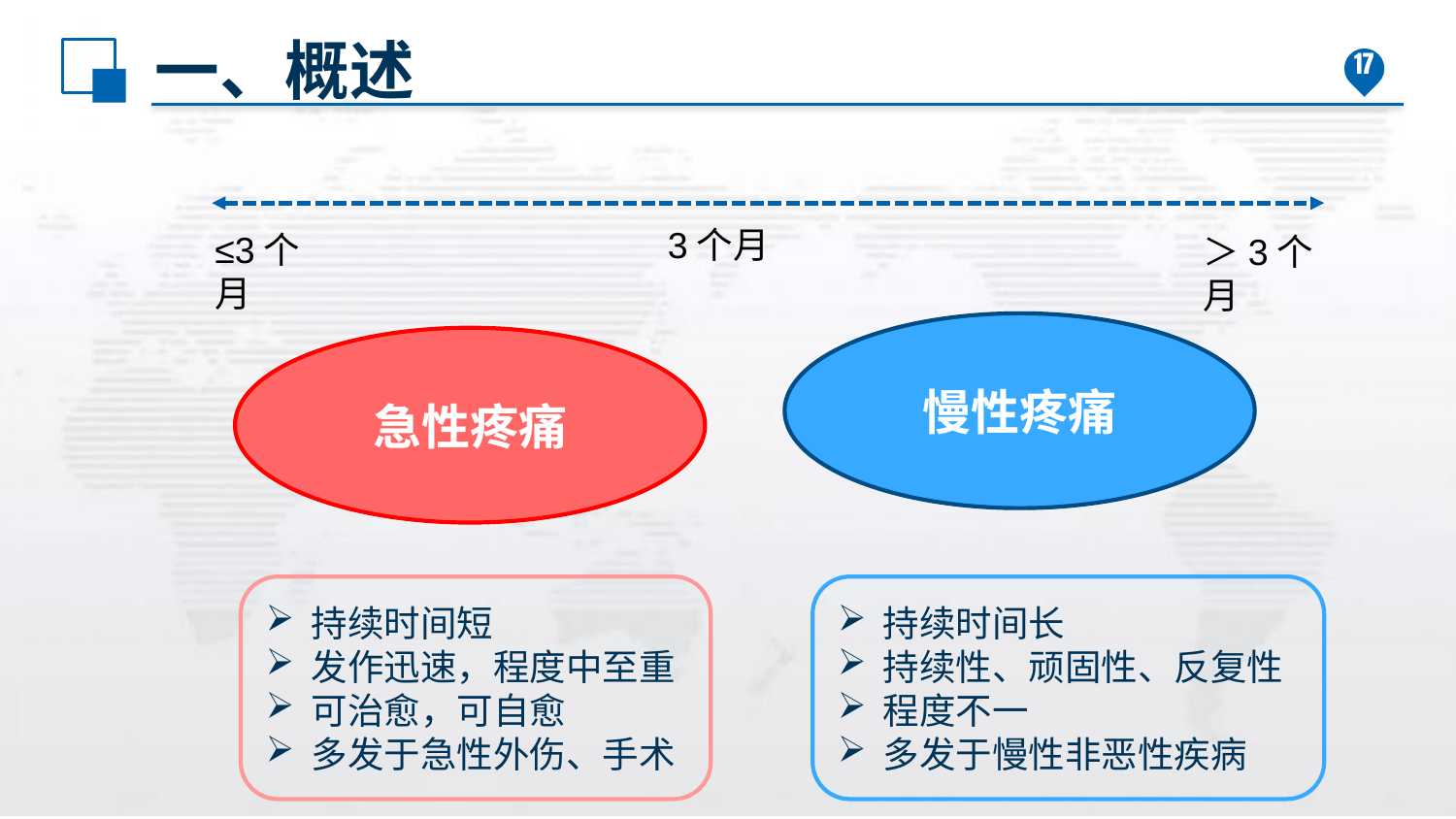

# 一、概述
17
3个月
≤3个月
＞3个月
慢性疼痛
急性疼痛
持续时间短
发作迅速，程度中至重
可治愈，可自愈
多发于急性外伤、手术
持续时间长
持续性、顽固性、反复性
程度不一
多发于慢性非恶性疾病